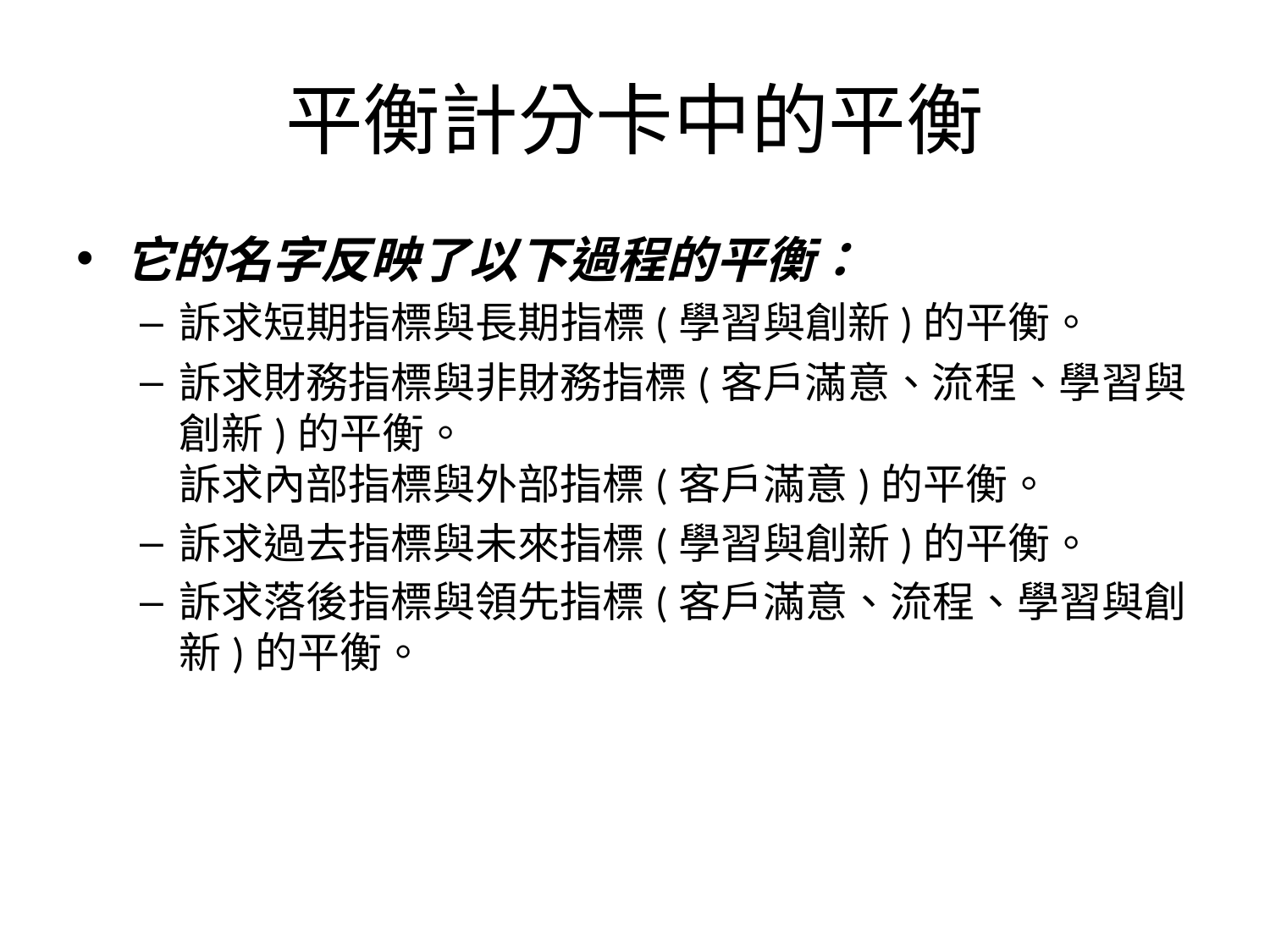

# 平衡計分卡中的平衡
它的名字反映了以下過程的平衡：
訴求短期指標與長期指標(學習與創新)的平衡。
訴求財務指標與非財務指標(客戶滿意、流程、學習與創新)的平衡。
訴求內部指標與外部指標(客戶滿意)的平衡。
訴求過去指標與未來指標(學習與創新)的平衡。
訴求落後指標與領先指標(客戶滿意、流程、學習與創新)的平衡。